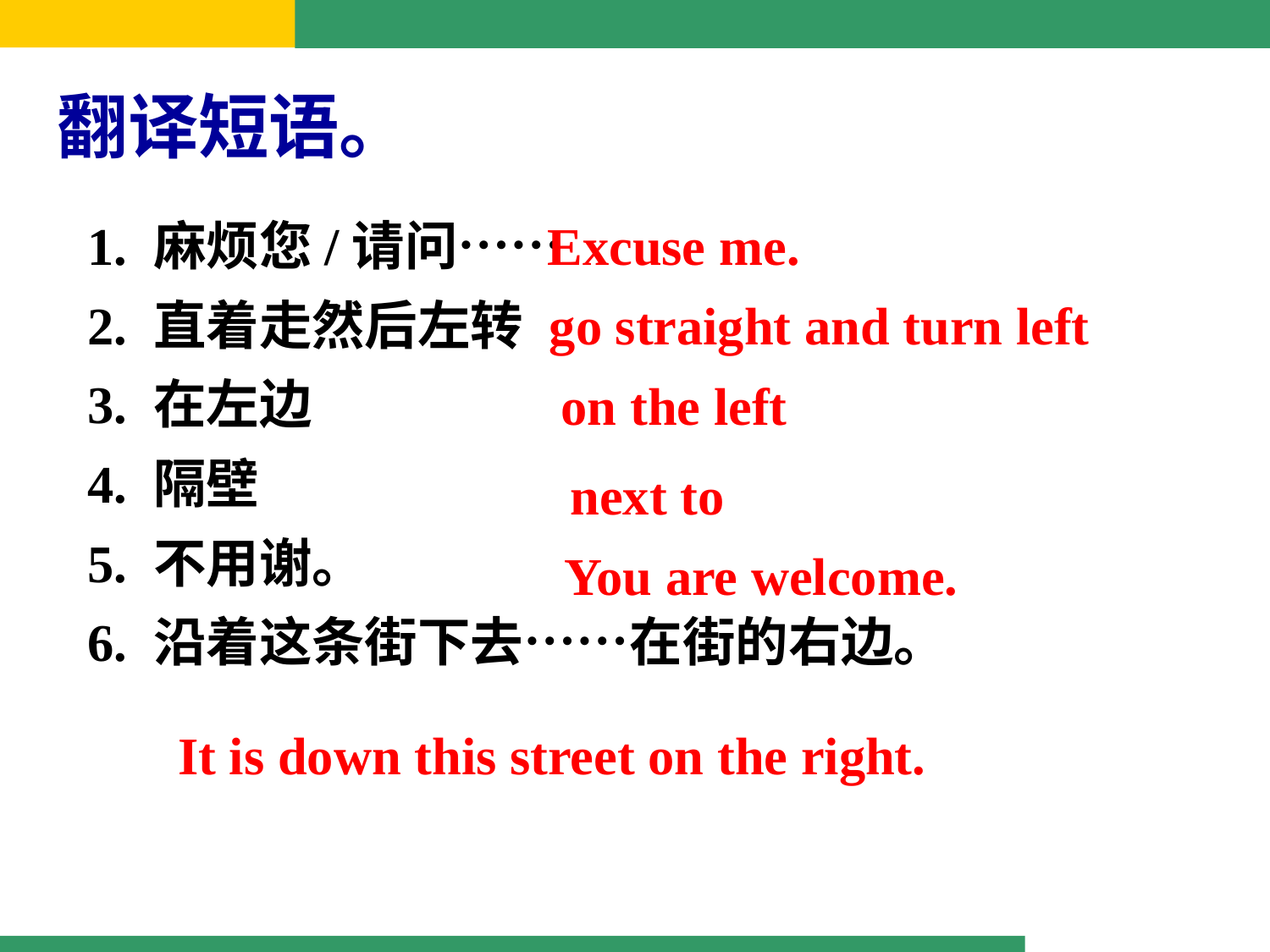

翻译短语。
1. 麻烦您/请问……
2. 直着走然后左转
3. 在左边
4. 隔壁
5. 不用谢。
6. 沿着这条街下去……在街的右边。
Excuse me.
 go straight and turn left
 on the left
 next to
 You are welcome.
It is down this street on the right.